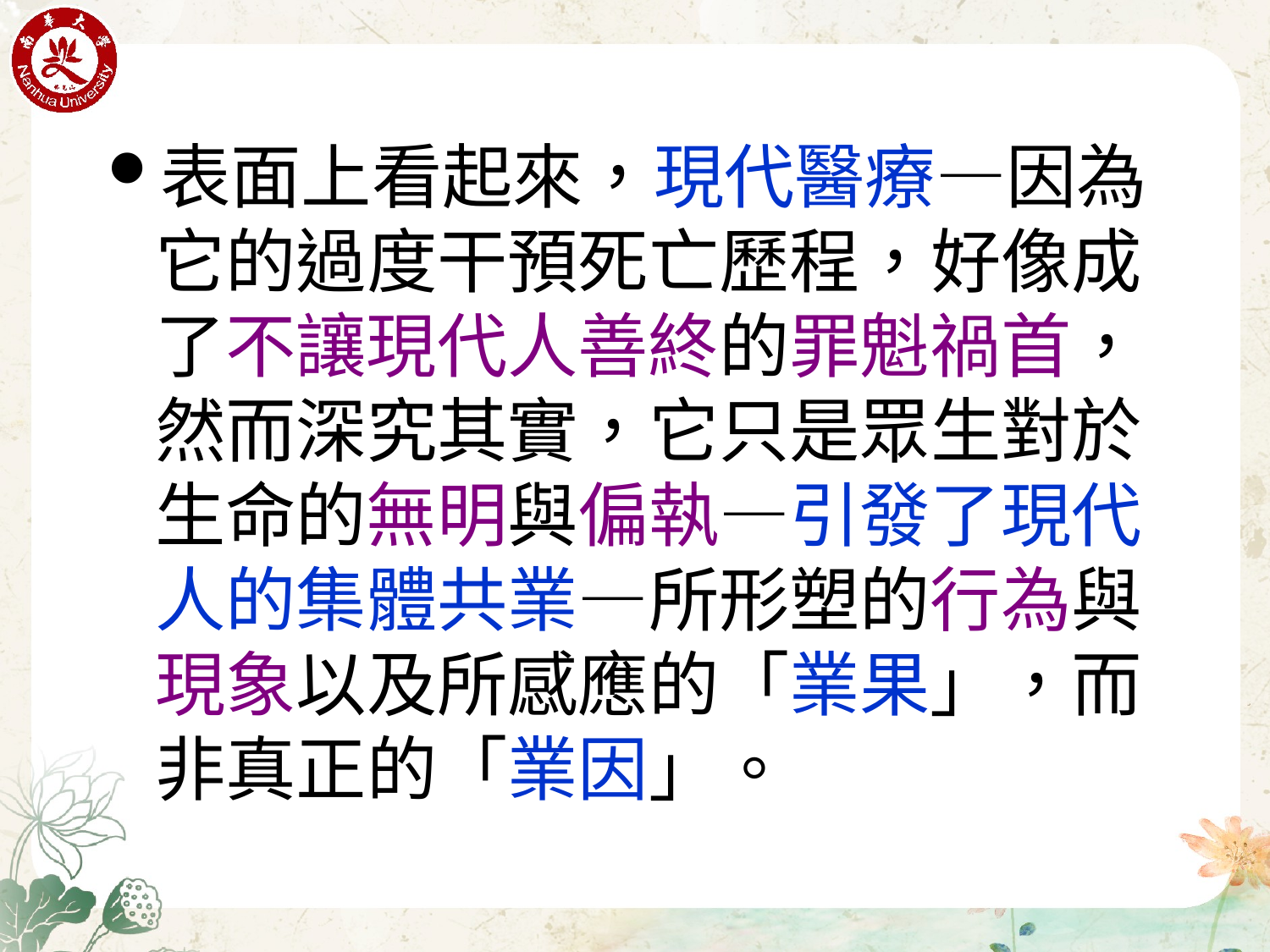

表面上看起來，現代醫療—因為它的過度干預死亡歷程，好像成了不讓現代人善終的罪魁禍首，然而深究其實，它只是眾生對於生命的無明與偏執—引發了現代人的集體共業—所形塑的行為與現象以及所感應的「業果」，而非真正的「業因」。